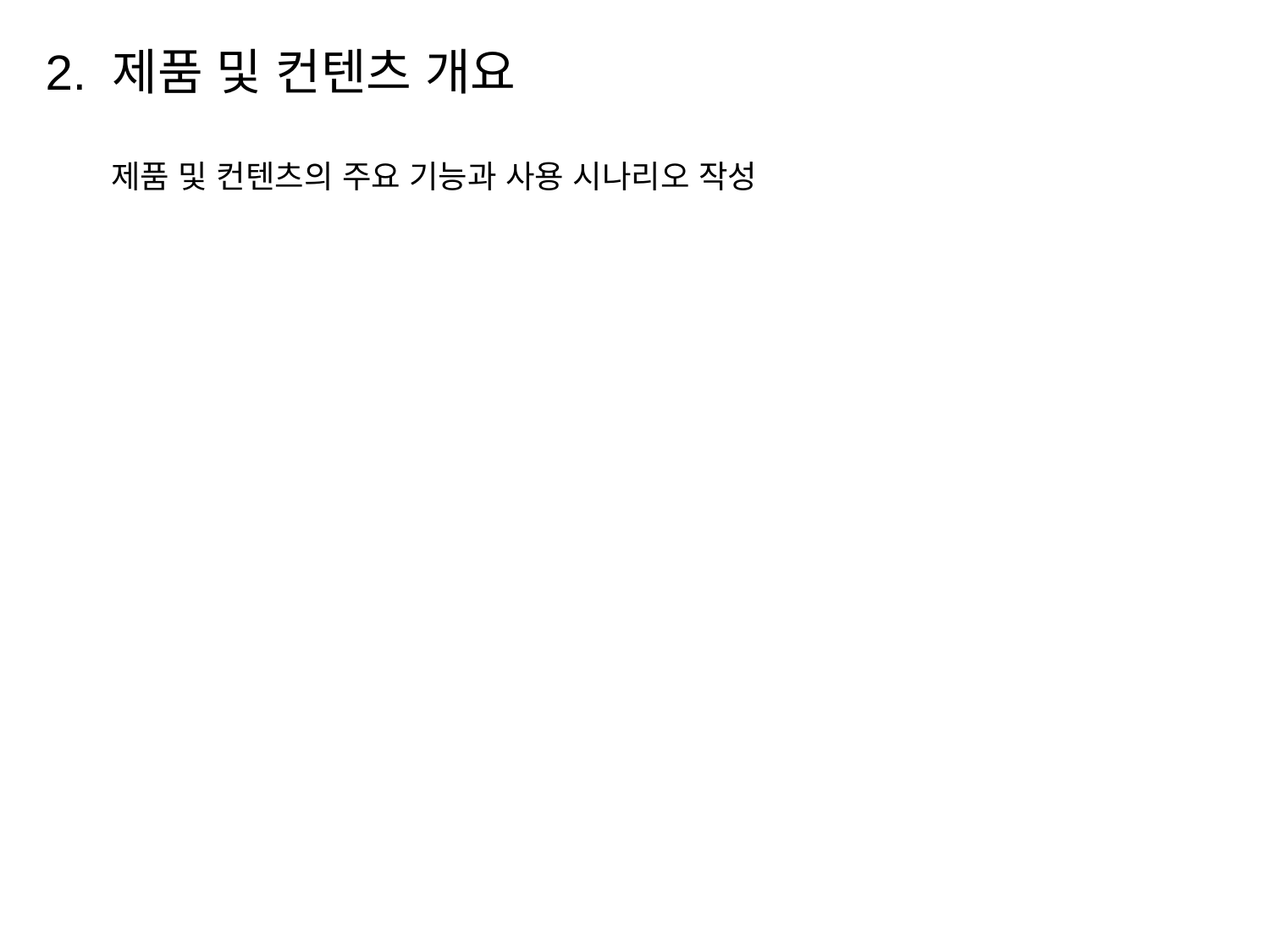

# 2. 제품 및 컨텐츠 개요
제품 및 컨텐츠의 주요 기능과 사용 시나리오 작성